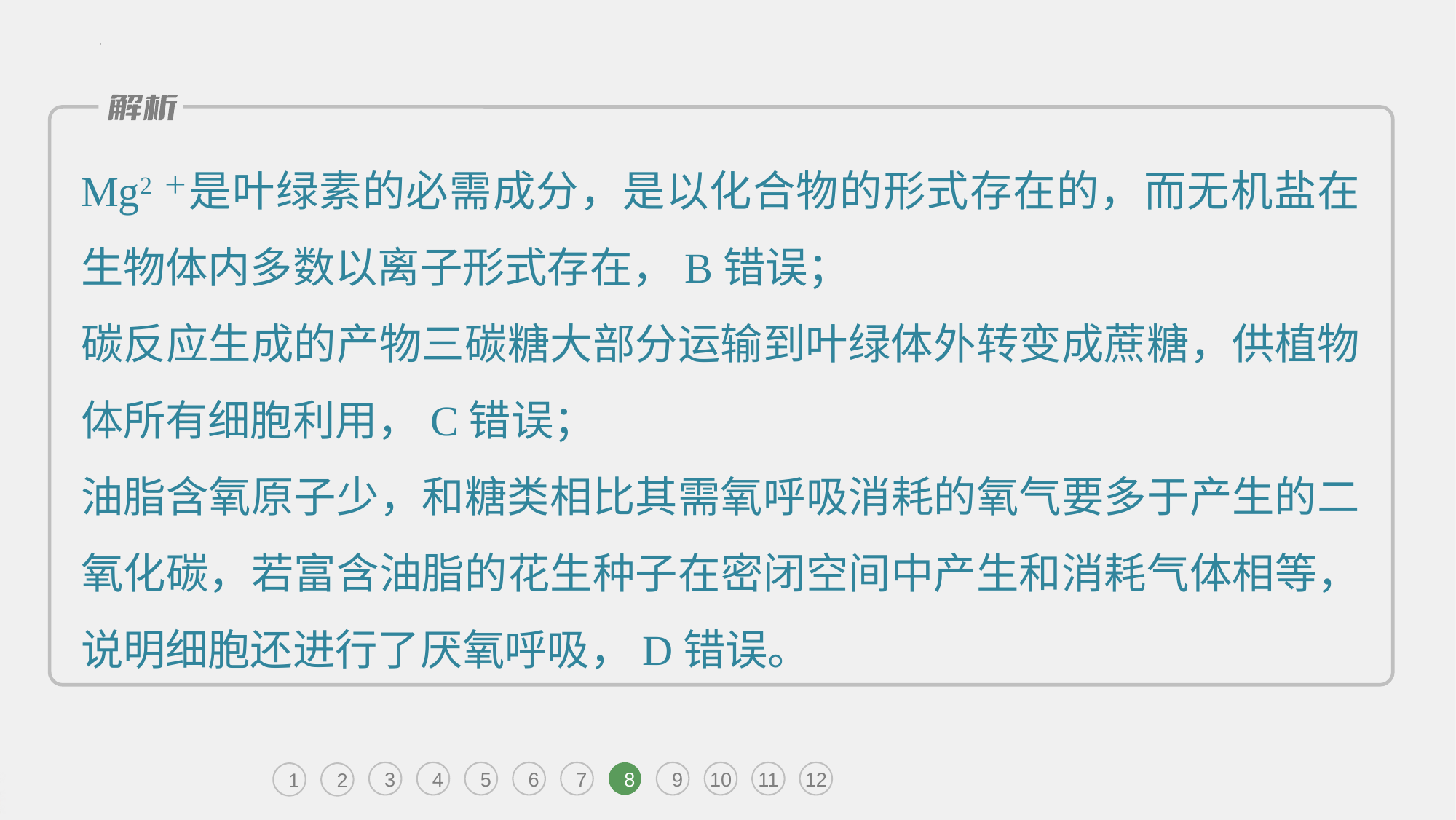

Mg2＋是叶绿素的必需成分，是以化合物的形式存在的，而无机盐在生物体内多数以离子形式存在，B错误；
碳反应生成的产物三碳糖大部分运输到叶绿体外转变成蔗糖，供植物体所有细胞利用，C错误；
油脂含氧原子少，和糖类相比其需氧呼吸消耗的氧气要多于产生的二氧化碳，若富含油脂的花生种子在密闭空间中产生和消耗气体相等，说明细胞还进行了厌氧呼吸，D错误。
3
4
5
6
7
8
9
10
11
12
1
2